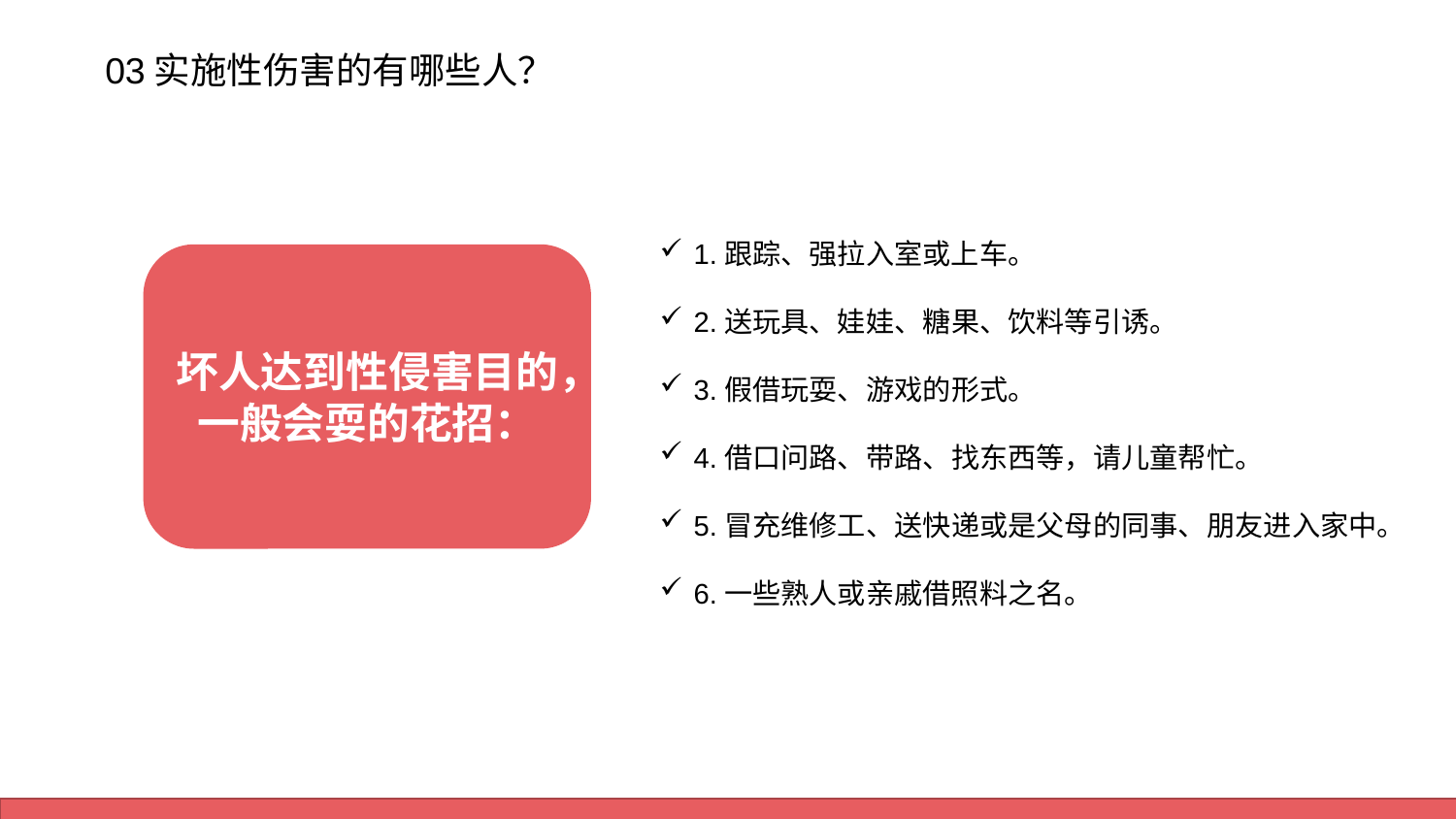

1.跟踪、强拉入室或上车。
2.送玩具、娃娃、糖果、饮料等引诱。
3.假借玩耍、游戏的形式。
4.借口问路、带路、找东西等，请儿童帮忙。
5.冒充维修工、送快递或是父母的同事、朋友进入家中。
6.一些熟人或亲戚借照料之名。
坏人达到性侵害目的，一般会耍的花招：